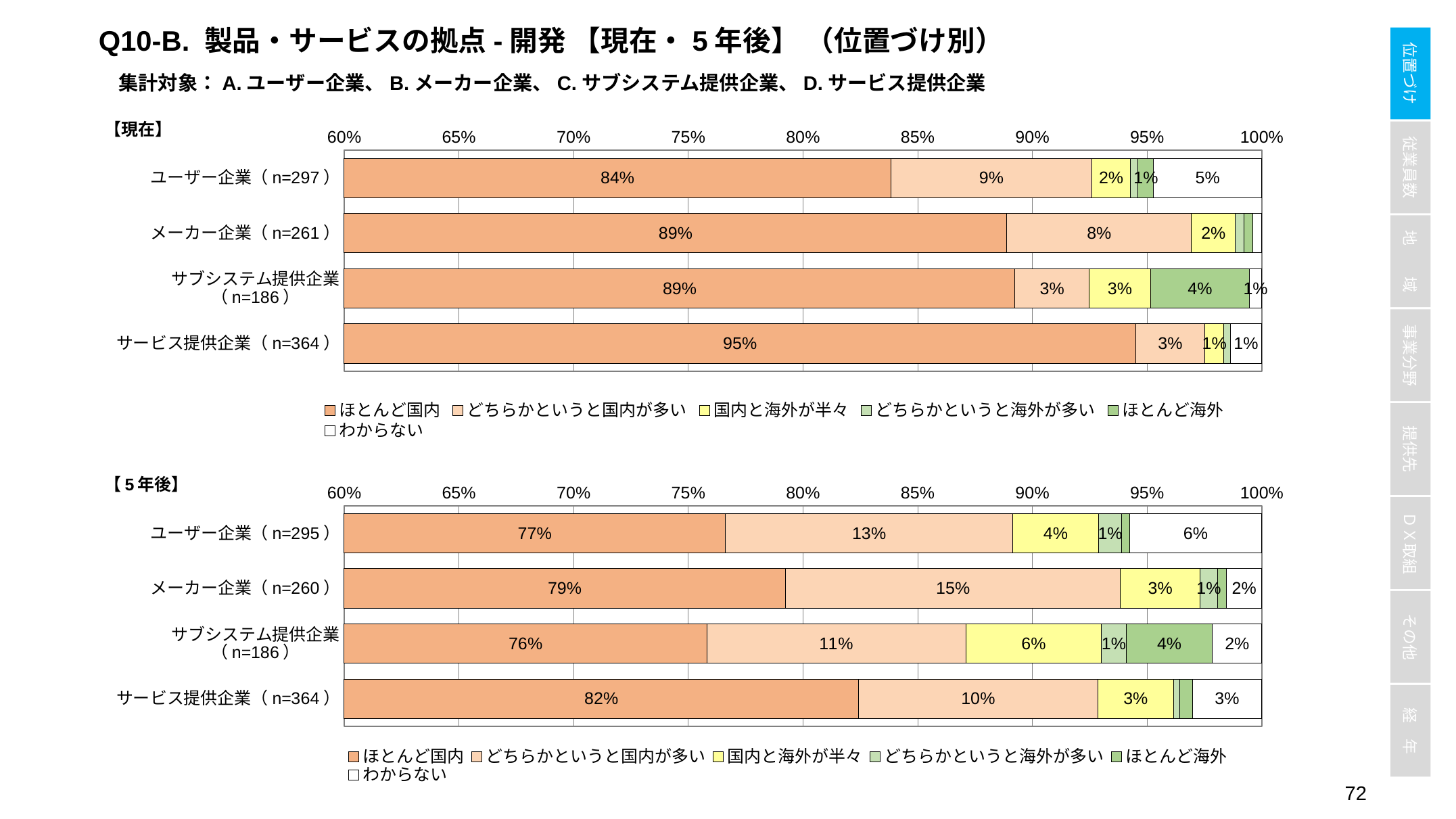

Q10-B. 製品・サービスの拠点-開発 【現在・5年後】 （位置づけ別）
集計対象：A.ユーザー企業、B.メーカー企業、C.サブシステム提供企業、D.サービス提供企業

### Chart

| Category | ほとんど国内 | どちらかというと国内が多い | 国内と海外が半々 | どちらかというと海外が多い | ほとんど海外 | わからない |
|---|---|---|---|---|---|---|
| ユーザー企業（n=297） | 0.8383838383838383 | 0.08754208754208755 | 0.016835016835016835 | 0.003367003367003367 | 0.006734006734006734 | 0.04713804713804714 |
| メーカー企業（n=261） | 0.8888888888888888 | 0.08045977011494253 | 0.019157088122605363 | 0.0038314176245210726 | 0.0038314176245210726 | 0.0038314176245210726 |
| サブシステム提供企業（n=186） | 0.8924731182795699 | 0.03225806451612903 | 0.026881720430107527 | 0.0 | 0.043010752688172046 | 0.005376344086021506 |
| サービス提供企業（n=364） | 0.945054945054945 | 0.03021978021978022 | 0.008241758241758242 | 0.0027472527472527475 | 0.0 | 0.013736263736263736 |

### Chart

| Category | ほとんど国内 | どちらかというと国内が多い | 国内と海外が半々 | どちらかというと海外が多い | ほとんど海外 | わからない |
|---|---|---|---|---|---|---|
| ユーザー企業（n=295） | 0.7661016949152543 | 0.12542372881355932 | 0.03728813559322034 | 0.010169491525423728 | 0.003389830508474576 | 0.0576271186440678 |
| メーカー企業（n=260） | 0.7923076923076923 | 0.14615384615384616 | 0.03461538461538462 | 0.007692307692307693 | 0.0038461538461538464 | 0.015384615384615385 |
| サブシステム提供企業（n=186） | 0.7580645161290323 | 0.11290322580645161 | 0.05913978494623656 | 0.010752688172043012 | 0.03763440860215054 | 0.021505376344086023 |
| サービス提供企業（n=364） | 0.8241758241758241 | 0.1043956043956044 | 0.03296703296703297 | 0.0027472527472527475 | 0.005494505494505495 | 0.03021978021978022 |
72